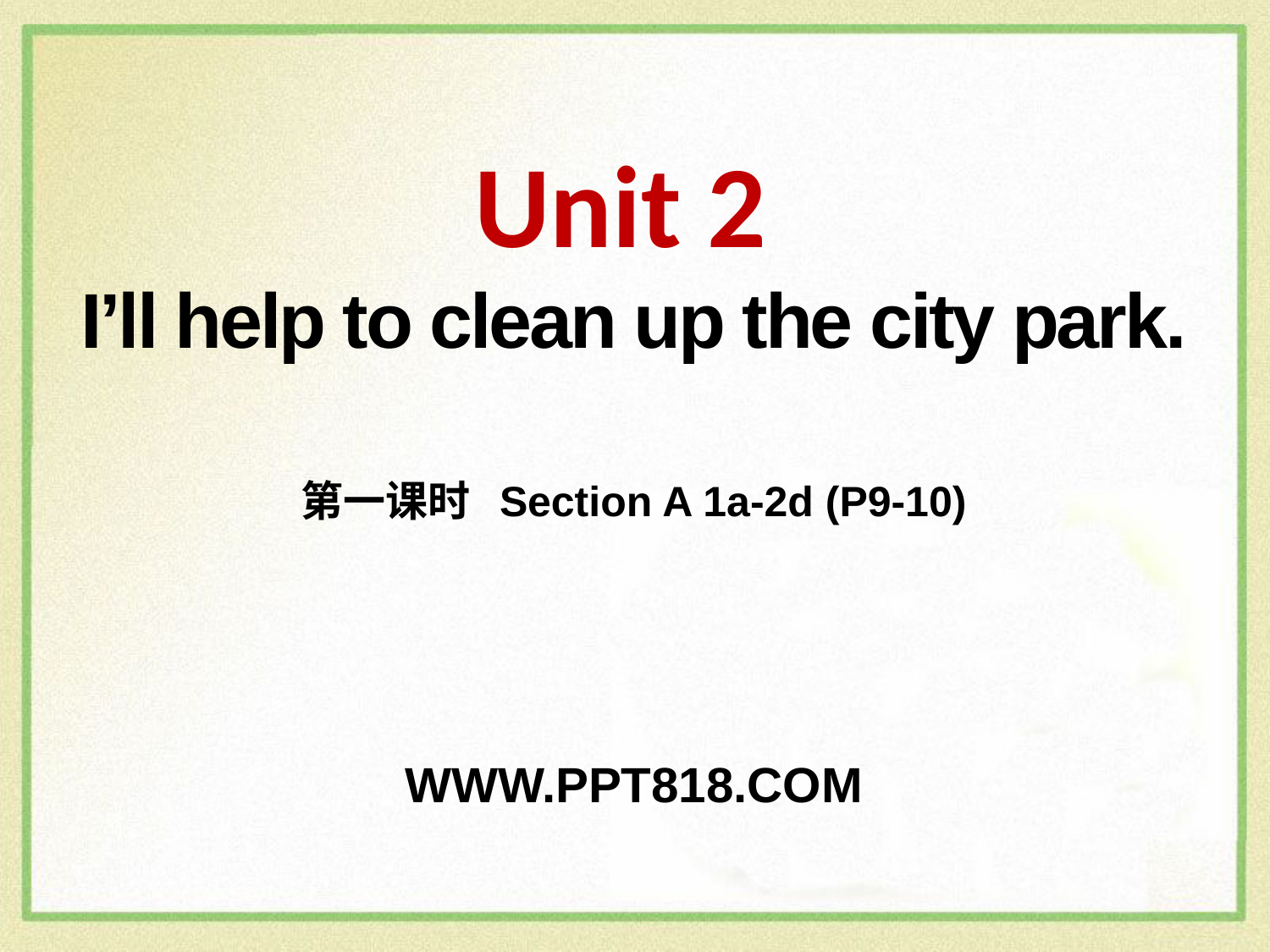

Unit 2
I’ll help to clean up the city park.
第一课时  Section A 1a-2d (P9-10)
WWW.PPT818.COM